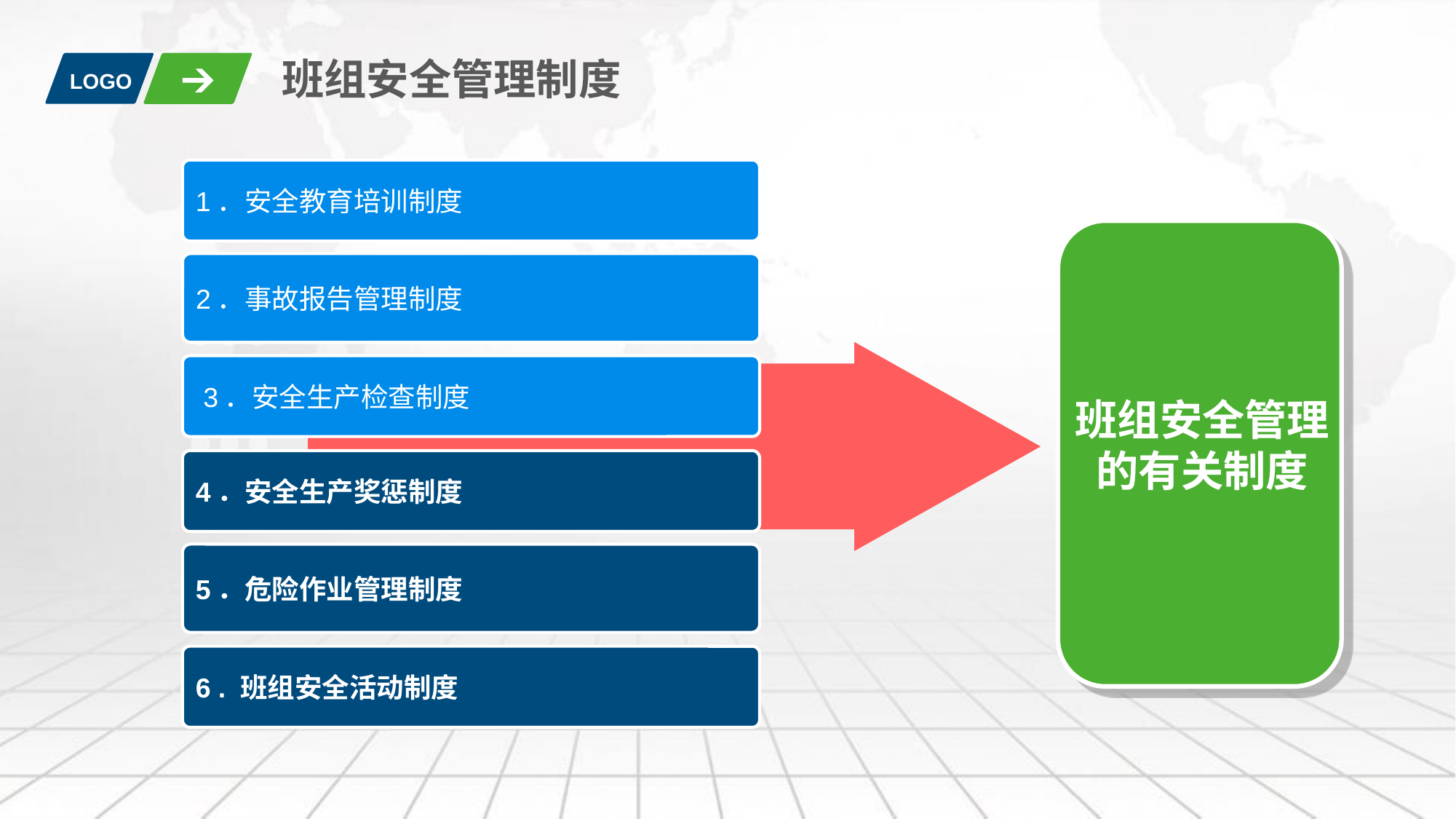

班组安全管理制度

LOGO

1．安全教育培训制度
2．事故报告管理制度

 3．安全生产检查制度

4．安全生产奖惩制度
5．危险作业管理制度
6 . 班组安全活动制度

班组安全管理
的有关制度